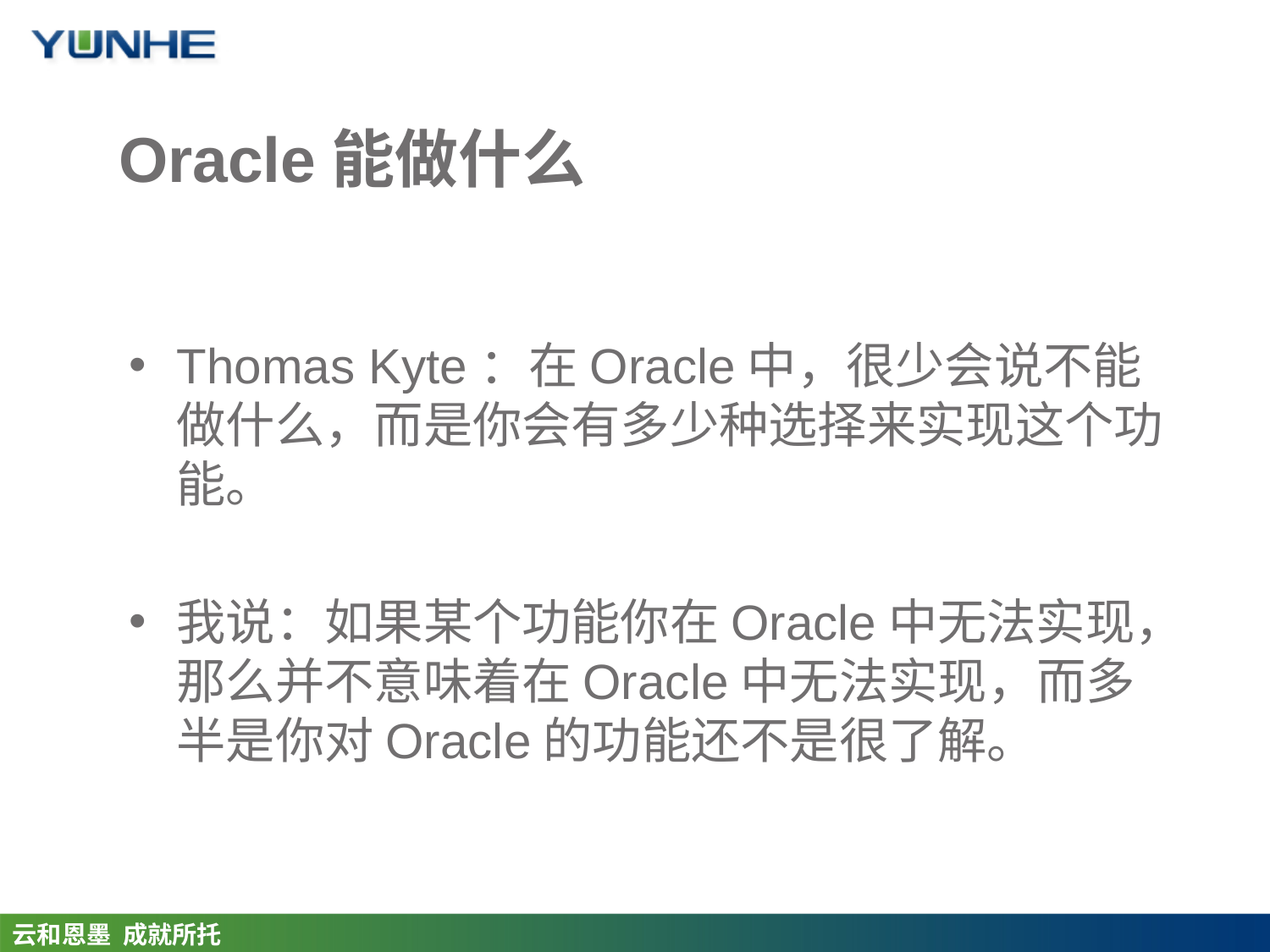

# Oracle能做什么
Thomas Kyte：在Oracle中，很少会说不能做什么，而是你会有多少种选择来实现这个功能。

我说：如果某个功能你在Oracle中无法实现，那么并不意味着在Oracle中无法实现，而多半是你对Oracle的功能还不是很了解。